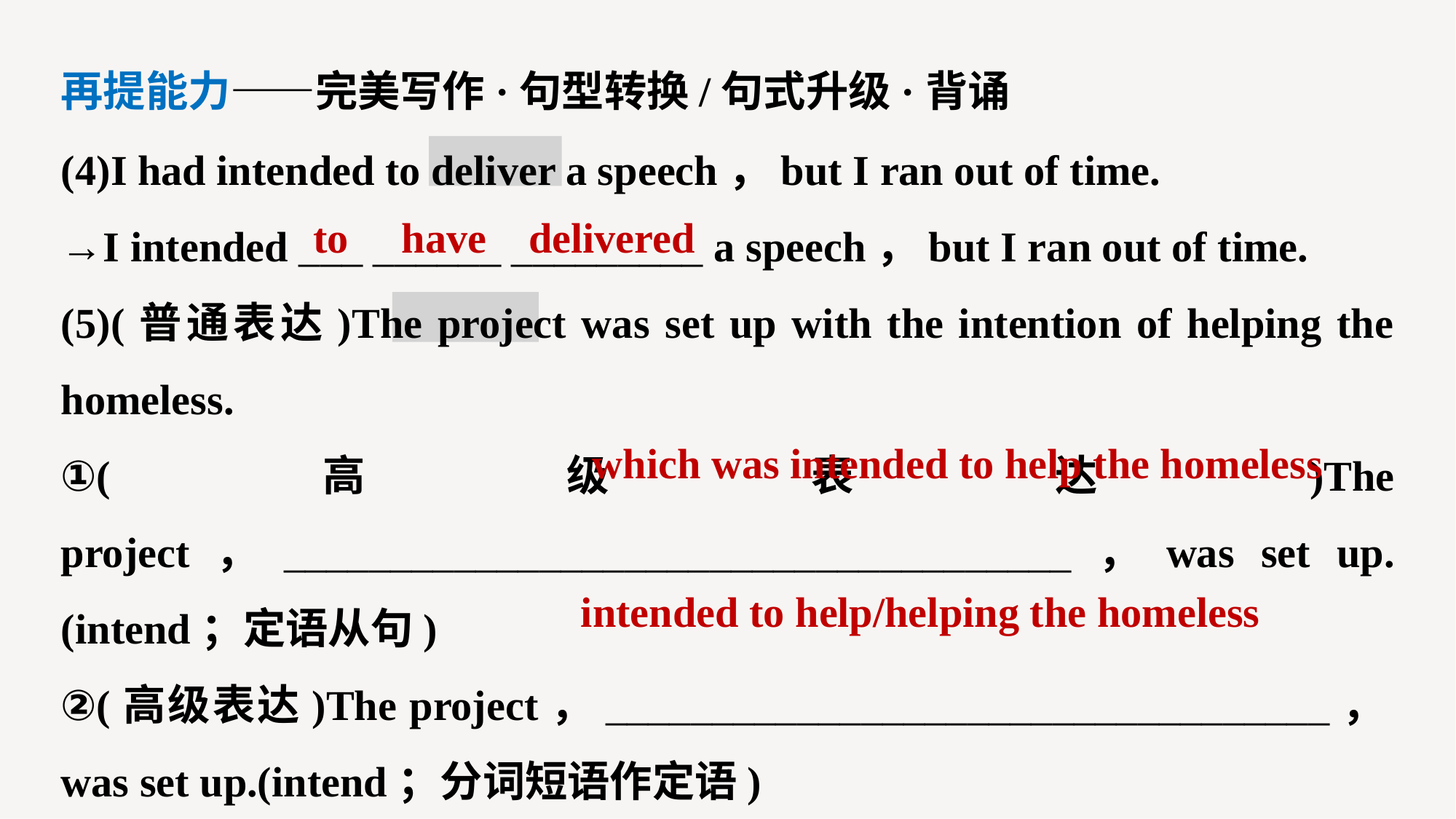

再提能力——完美写作·句型转换/句式升级·背诵
(4)I had intended to deliver a speech，but I ran out of time.
→I intended ___ ______ _________ a speech，but I ran out of time.
(5)(普通表达)The project was set up with the intention of helping the homeless.
①(高级表达)The project，_____________________________________，was set up.(intend；定语从句)
②(高级表达)The project，__________________________________，was set up.(intend；分词短语作定语)

to     have    delivered

which was intended to help the homeless
intended to help/helping the homeless